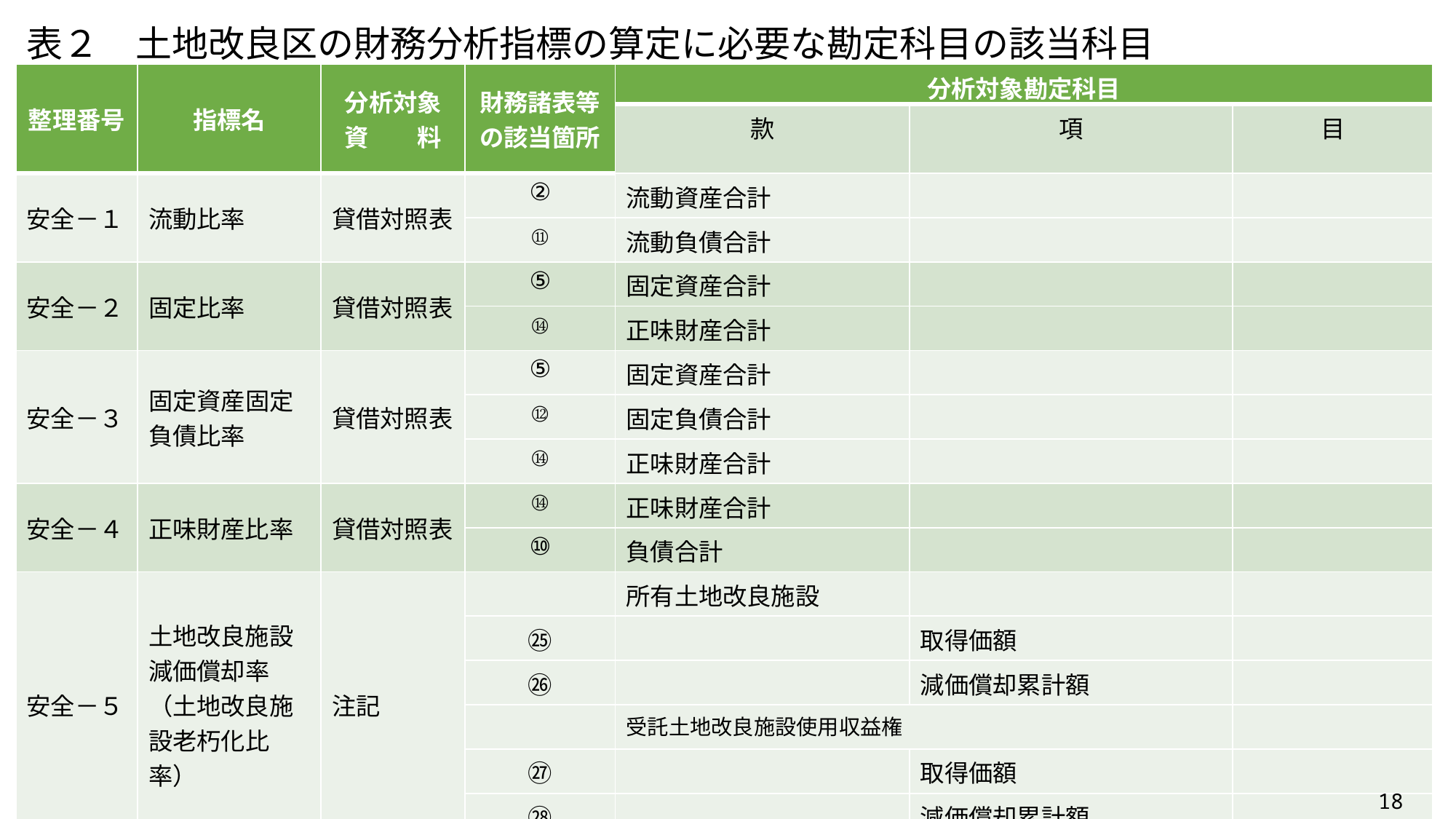

表２　土地改良区の財務分析指標の算定に必要な勘定科目の該当科目
| 整理番号 | 指標名 | 分析対象 資　　料 | 財務諸表等 の該当箇所 | 分析対象勘定科目 |  |  |
| --- | --- | --- | --- | --- | --- | --- |
|  |  |  |  | 款 | 項 | 目 |
| 安全－１ | 流動比率 | 貸借対照表 | ② | 流動資産合計 |  |  |
|  |  |  | ⑪ | 流動負債合計 |  |  |
| 安全－２ | 固定比率 | 貸借対照表 | ⑤ | 固定資産合計 |  |  |
|  |  |  | ⑭ | 正味財産合計 |  |  |
| 安全－３ | 固定資産固定負債比率 | 貸借対照表 | ⑤ | 固定資産合計 |  |  |
|  |  |  | ⑫ | 固定負債合計 |  |  |
|  |  |  | ⑭ | 正味財産合計 |  |  |
| 安全－４ | 正味財産比率 | 貸借対照表 | ⑭ | 正味財産合計 |  |  |
|  |  |  | ⑩ | 負債合計 |  |  |
| 安全－５ | 土地改良施設減価償却率 （土地改良施設老朽化比率） | 注記 |  | 所有土地改良施設 |  |  |
|  |  |  | ㉕ |  | 取得価額 |  |
|  |  |  | ㉖ |  | 減価償却累計額 |  |
|  |  |  |  | 受託土地改良施設使用収益権 |  |  |
|  |  |  | ㉗ |  | 取得価額 |  |
|  |  |  | ㉘ |  | 減価償却累計額 |  |
18